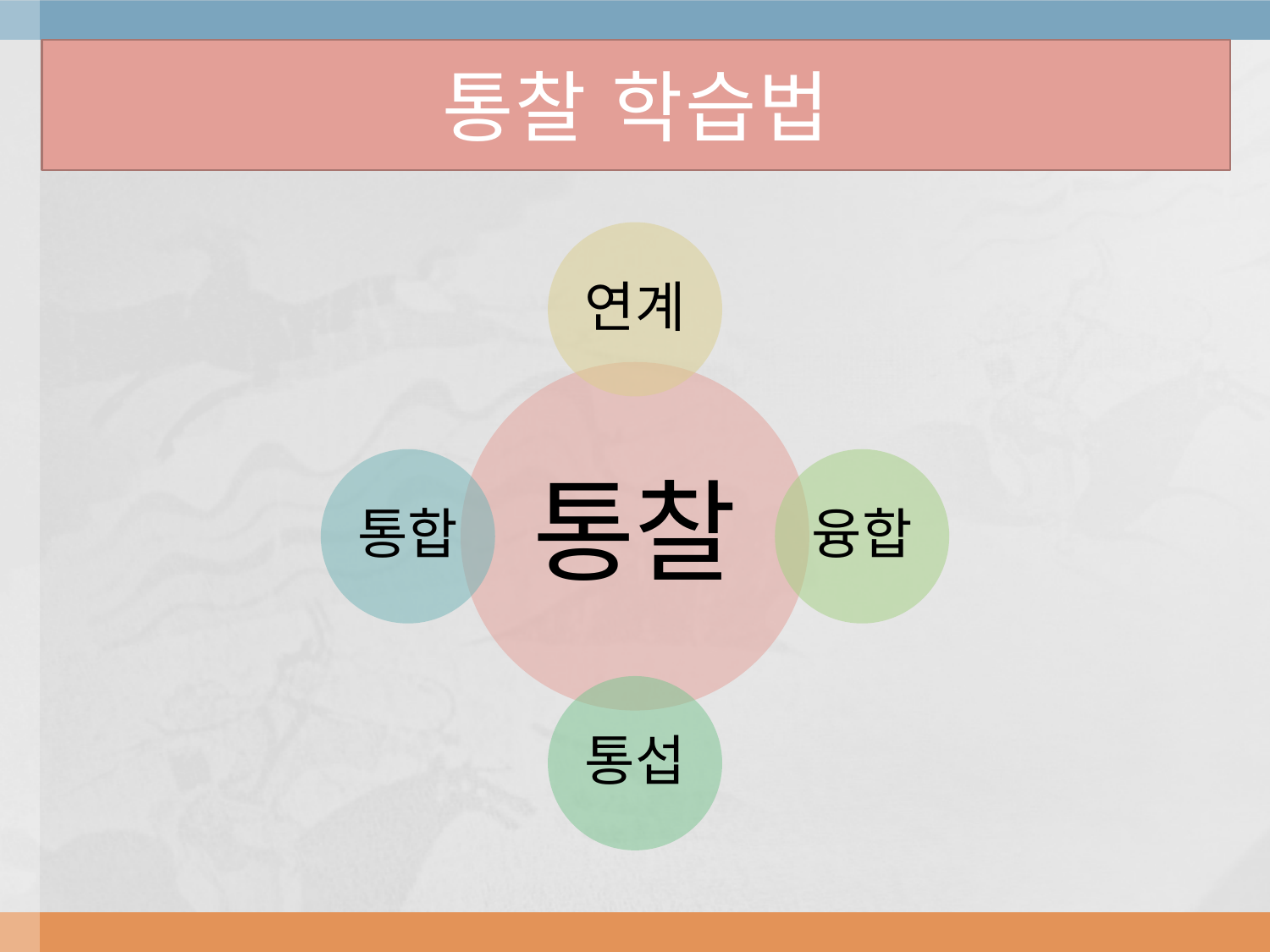

# 통찰 학습법
통찰
연계
융합
통섭
통합